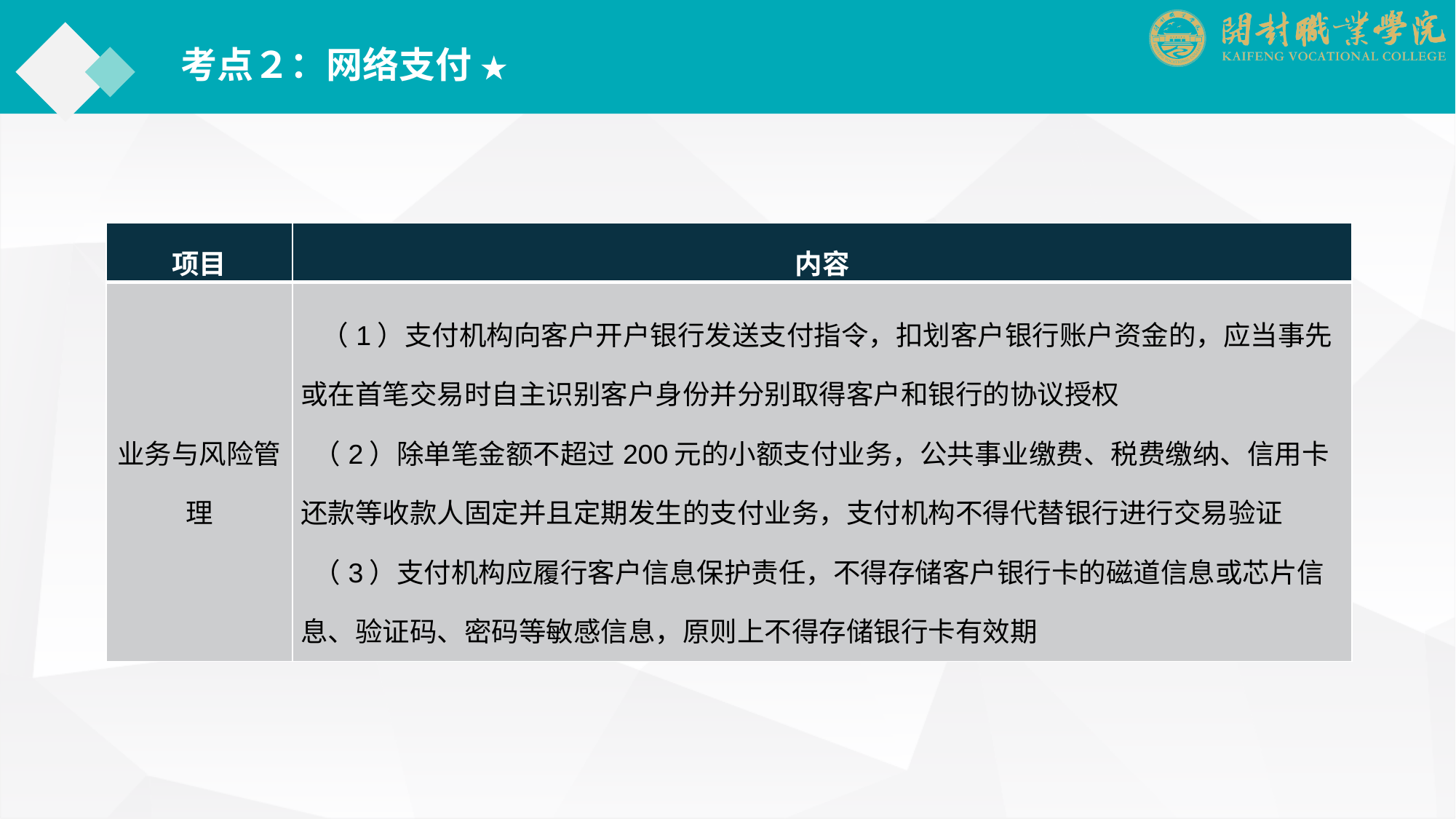

考点２：网络支付 ★
| 项目 | 内容 |
| --- | --- |
| 业务与风险管理 | （1）支付机构向客户开户银行发送支付指令，扣划客户银行账户资金的，应当事先或在首笔交易时自主识别客户身份并分别取得客户和银行的协议授权 （2）除单笔金额不超过200元的小额支付业务，公共事业缴费、税费缴纳、信用卡还款等收款人固定并且定期发生的支付业务，支付机构不得代替银行进行交易验证 （3）支付机构应履行客户信息保护责任，不得存储客户银行卡的磁道信息或芯片信息、验证码、密码等敏感信息，原则上不得存储银行卡有效期 |